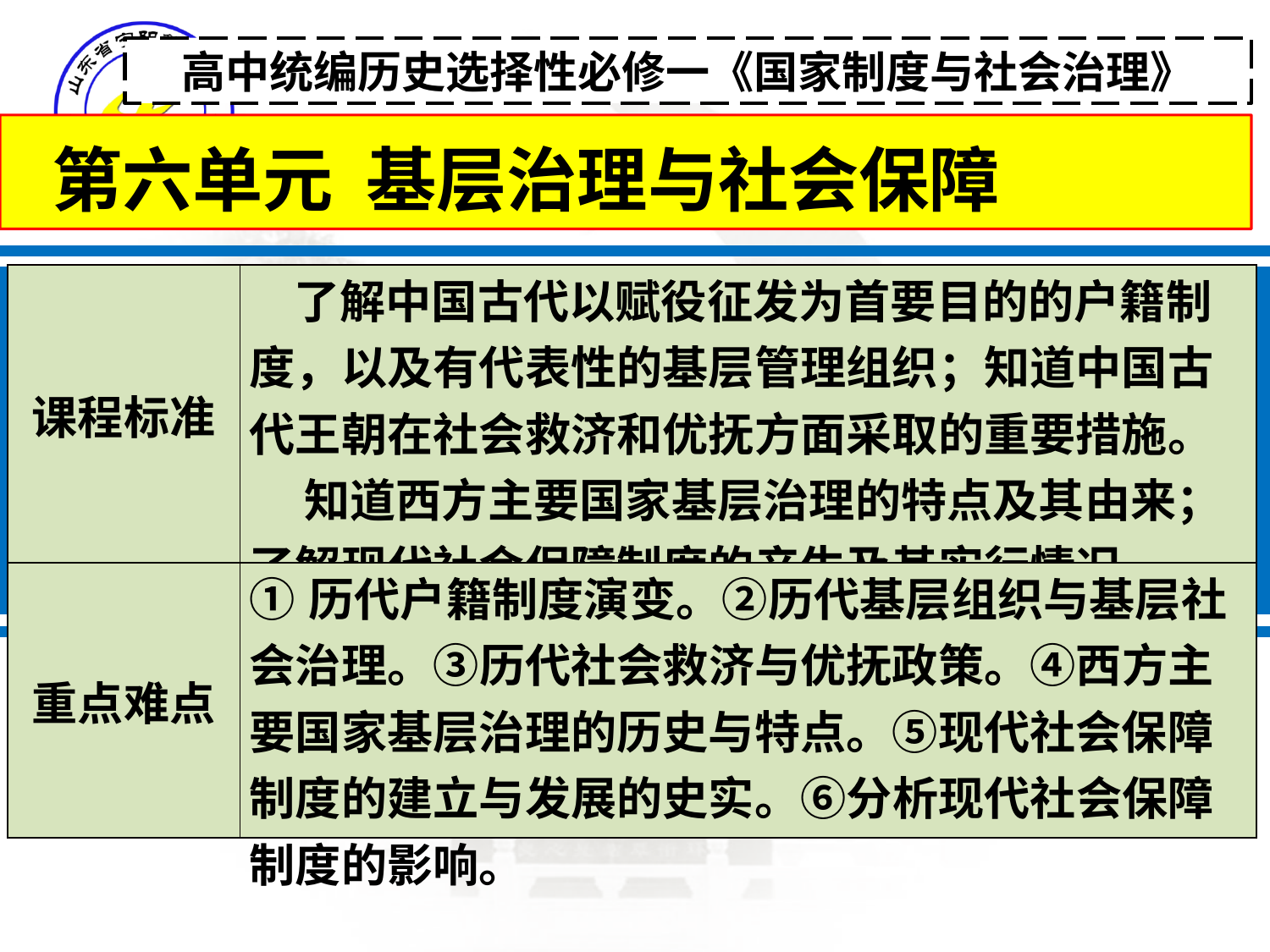

高中统编历史选择性必修一《国家制度与社会治理》
 第六单元  基层治理与社会保障
| 课程标准 | 了解中国古代以赋役征发为首要目的的户籍制度，以及有代表性的基层管理组织；知道中国古代王朝在社会救济和优抚方面采取的重要措施。 知道西方主要国家基层治理的特点及其由来；了解现代社会保障制度的产生及其实行情况。 |
| --- | --- |
| 重点难点 | ①历代户籍制度演变。②历代基层组织与基层社会治理。③历代社会救济与优抚政策。④西方主要国家基层治理的历史与特点。⑤现代社会保障制度的建立与发展的史实。⑥分析现代社会保障制度的影响。 |